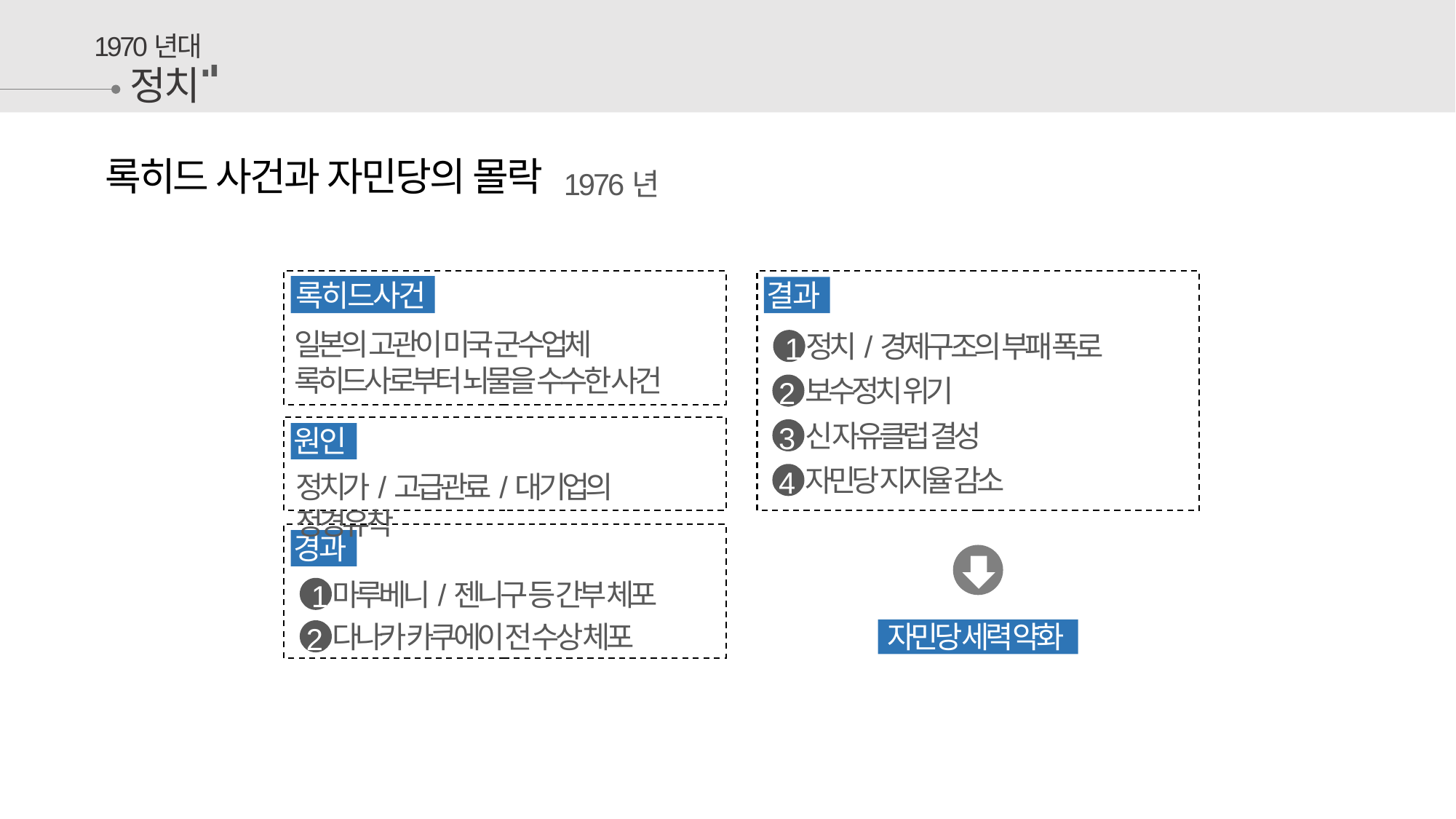

1970년대

정치
록히드 사건과 자민당의 몰락
1976년

록히드사건
일본의 고관이 미국 군수업체 록히드사로부터 뇌물을 수수한 사건

결과
정치/경제구조의 부패 폭로
1

보수정치 위기

2
신 자유클럽 결성
3

자민당 지지율 감소
4

원인
정치가/고급관료/대기업의 정경유착

경과
마루베니/젠니구 등 간부 체포
1

다나카 카쿠에이 전 수상 체포
2

자민당 세력 약화